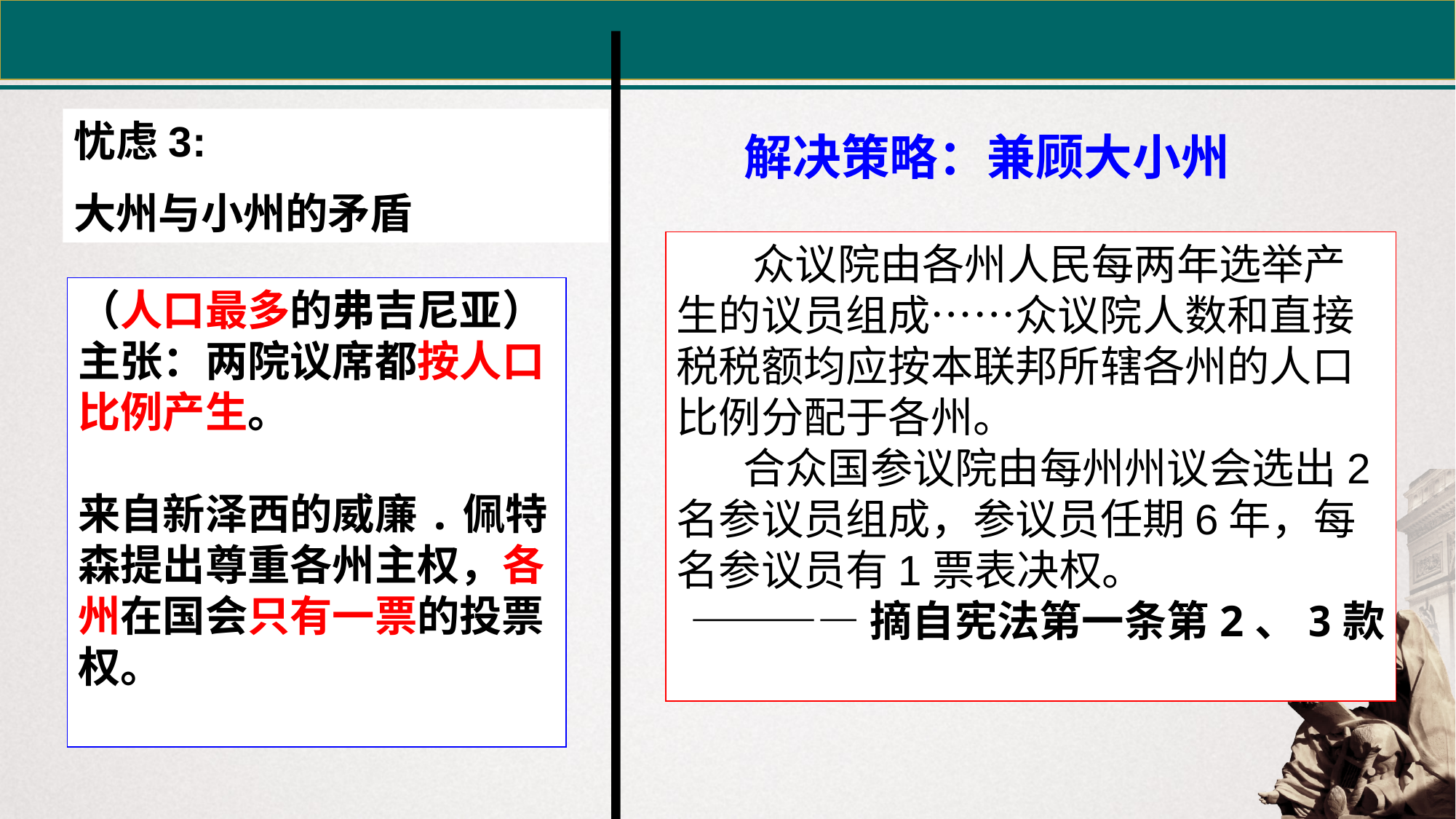

#

忧虑3:
大州与小州的矛盾
解决策略：兼顾大小州
       众议院由各州人民每两年选举产生的议员组成……众议院人数和直接税税额均应按本联邦所辖各州的人口比例分配于各州。
      合众国参议院由每州州议会选出2名参议员组成，参议员任期6年，每名参议员有1票表决权。
————摘自宪法第一条第2、3款

（人口最多的弗吉尼亚）主张：两院议席都按人口比例产生。

来自新泽西的威廉.佩特森提出尊重各州主权，各州在国会只有一票的投票权。